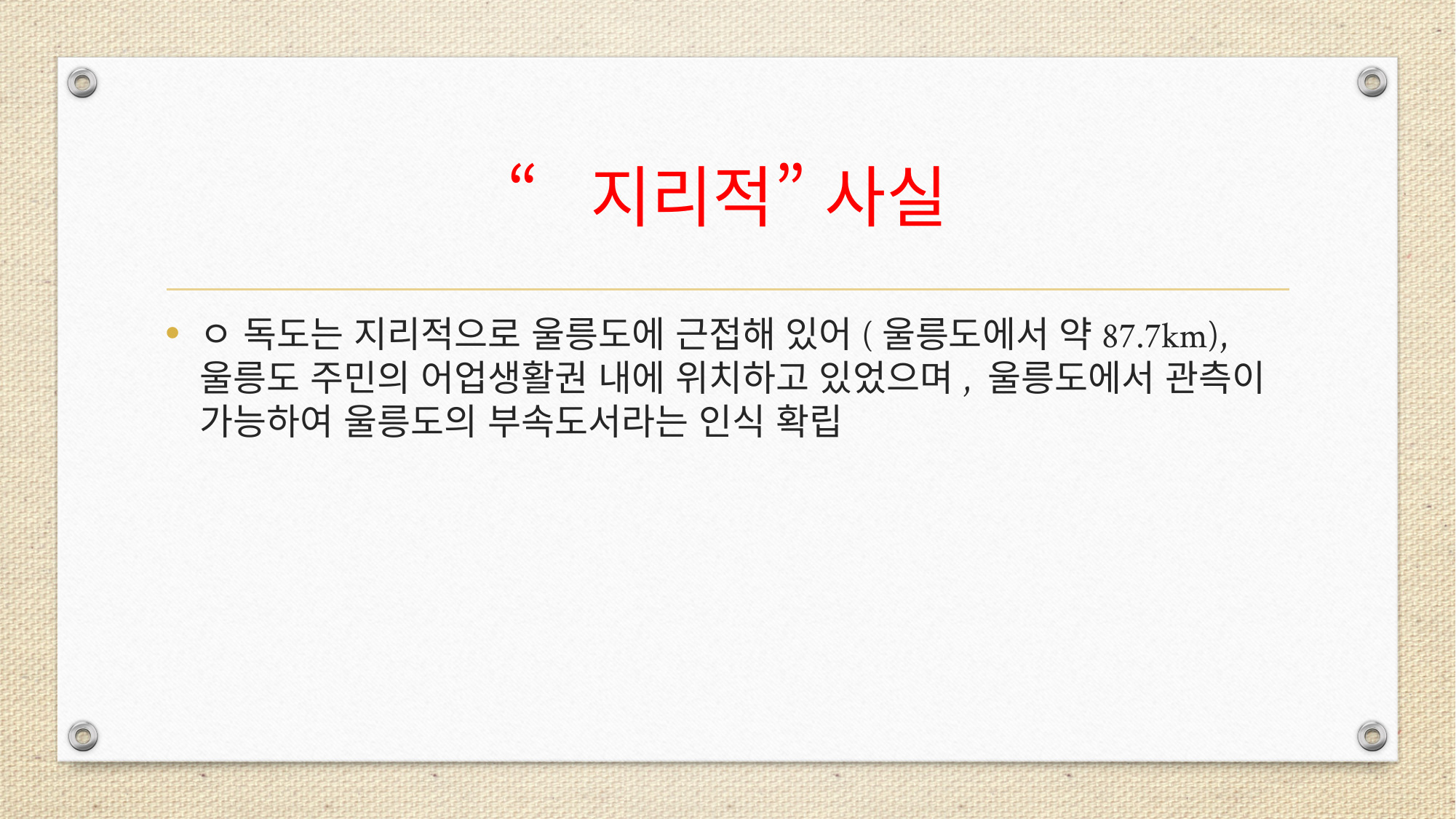

# “지리적” 사실
ㅇ 독도는 지리적으로 울릉도에 근접해 있어(울릉도에서 약87.7km), 울릉도 주민의 어업생활권 내에 위치하고 있었으며, 울릉도에서 관측이 가능하여 울릉도의 부속도서라는 인식 확립